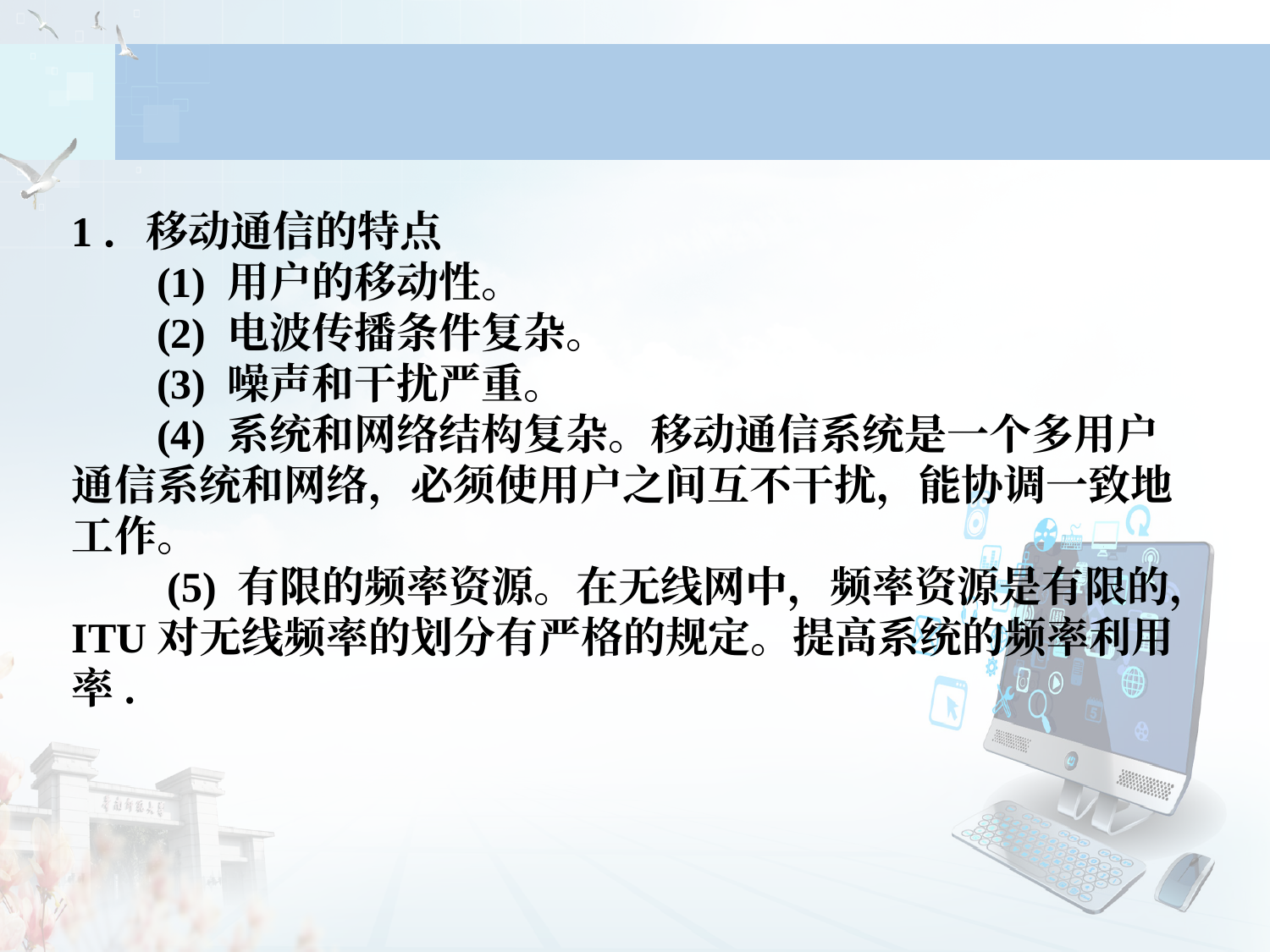

1．移动通信的特点
        (1) 用户的移动性。
        (2) 电波传播条件复杂。
        (3) 噪声和干扰严重。
        (4) 系统和网络结构复杂。移动通信系统是一个多用户通信系统和网络，必须使用户之间互不干扰，能协调一致地工作。
         (5) 有限的频率资源。在无线网中，频率资源是有限的，ITU对无线频率的划分有严格的规定。提高系统的频率利用率.